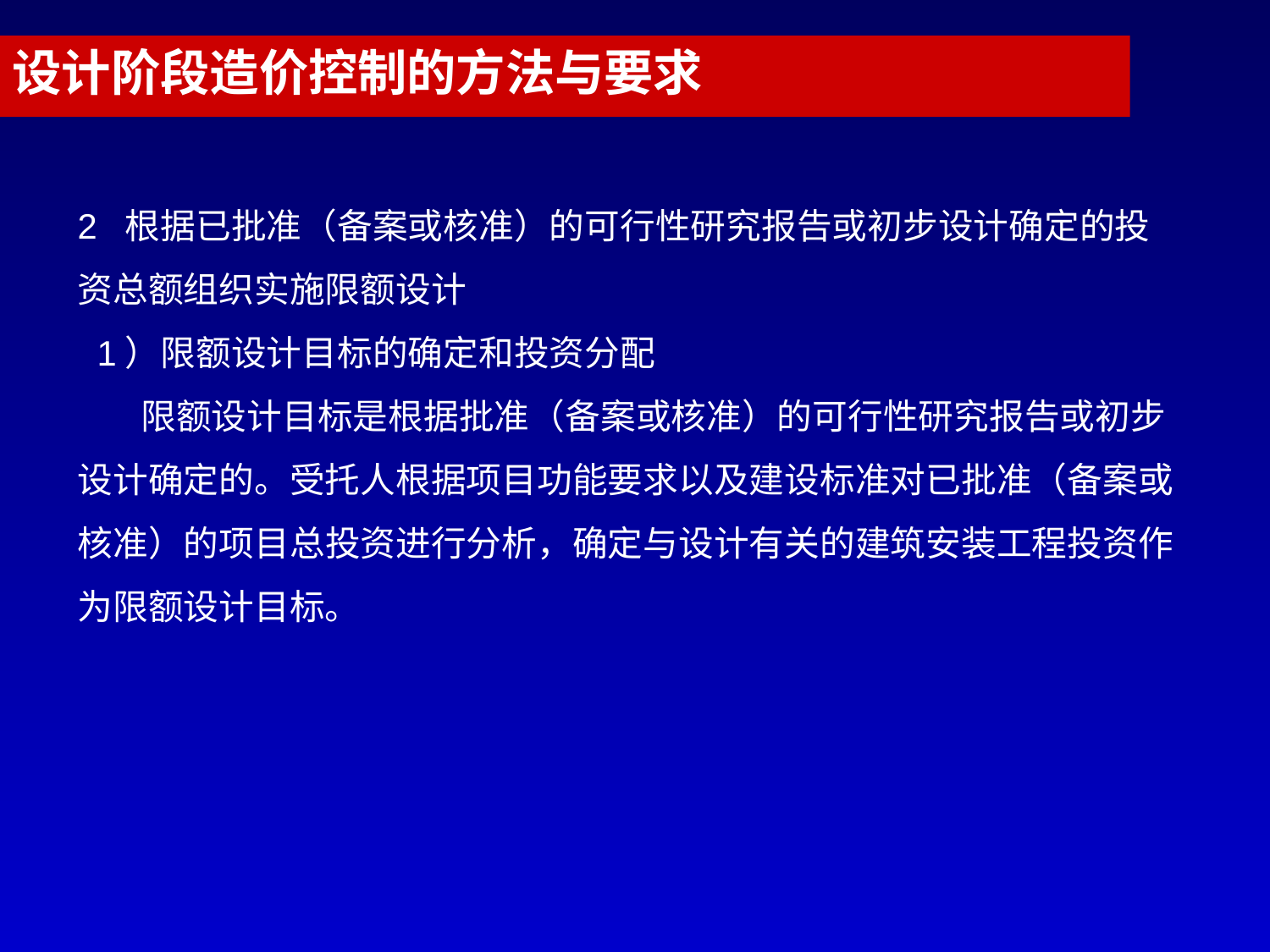

设计阶段造价控制的方法与要求
2  根据已批准（备案或核准）的可行性研究报告或初步设计确定的投资总额组织实施限额设计
  1）限额设计目标的确定和投资分配
       限额设计目标是根据批准（备案或核准）的可行性研究报告或初步设计确定的。受托人根据项目功能要求以及建设标准对已批准（备案或核准）的项目总投资进行分析，确定与设计有关的建筑安装工程投资作为限额设计目标。

38